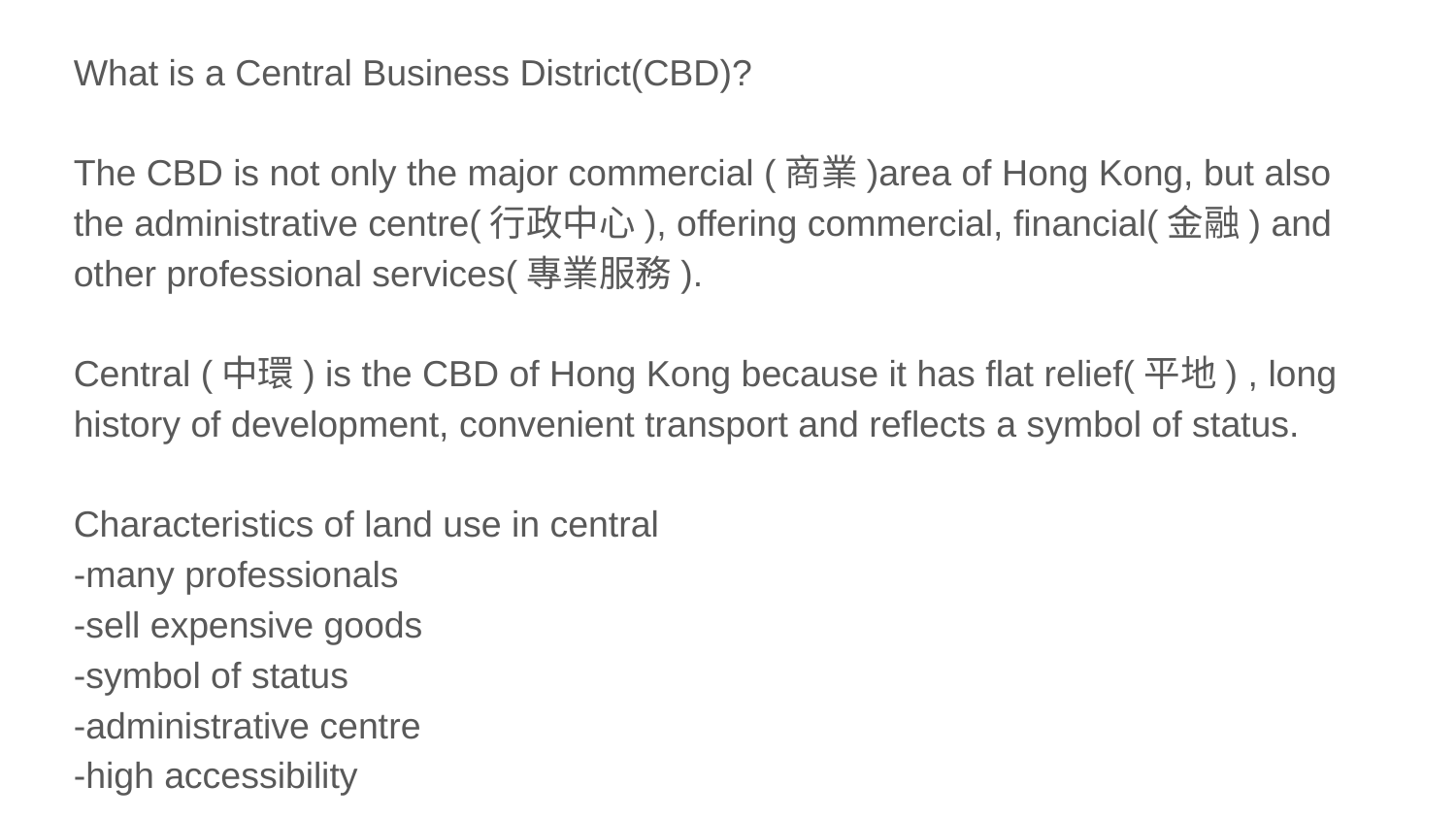

What is a Central Business District(CBD)?

The CBD is not only the major commercial (商業)area of Hong Kong, but also the administrative centre(行政中心), offering commercial, financial(金融) and other professional services(專業服務).

Central (中環) is the CBD of Hong Kong because it has flat relief(平地) , long history of development, convenient transport and reflects a symbol of status.

Characteristics of land use in central
-many professionals
-sell expensive goods
-symbol of status
-administrative centre
-high accessibility